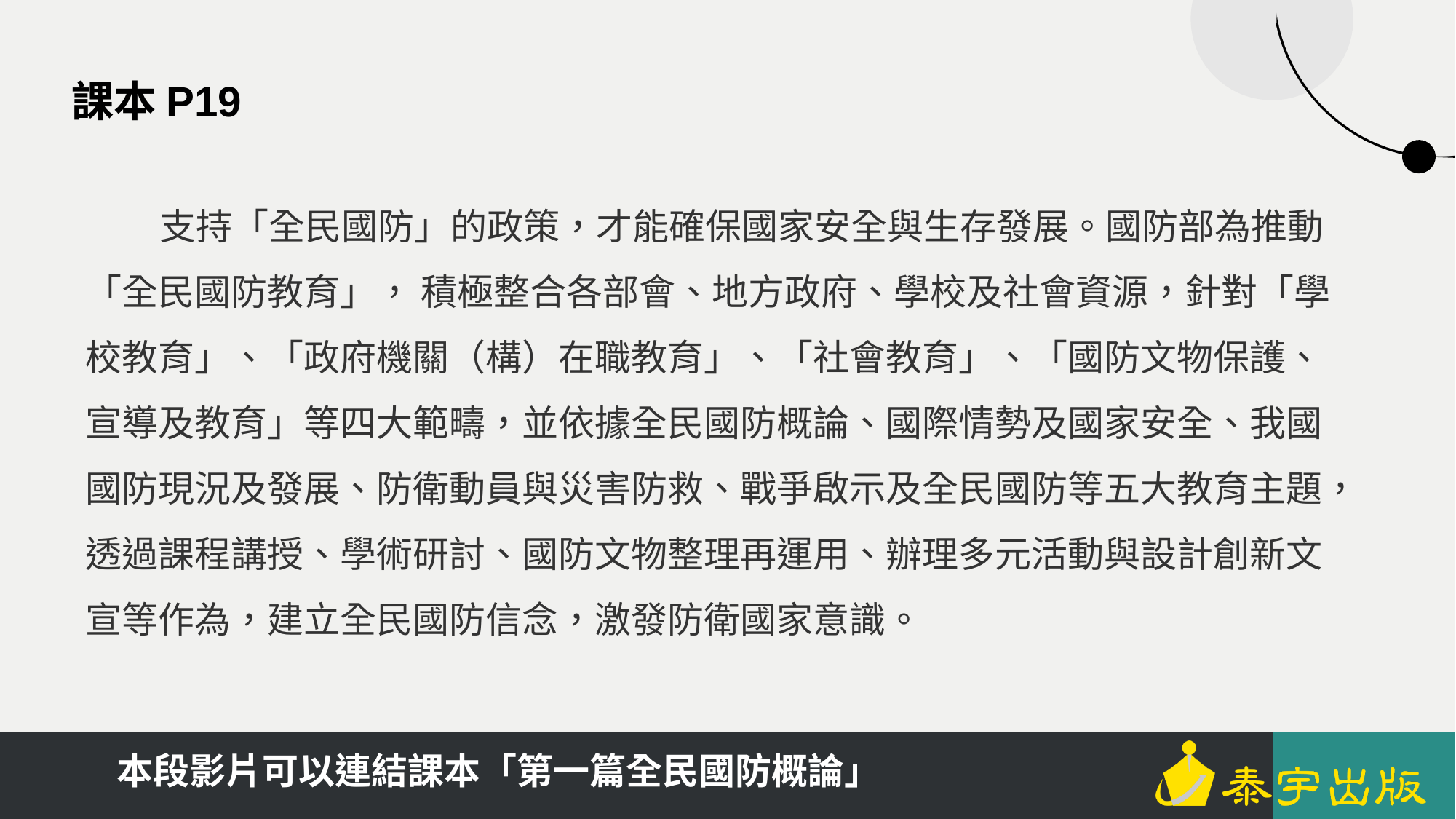

課本P19
        支持「全民國防」的政策，才能確保國家安全與生存發展。國防部為推動「全民國防教育」， 積極整合各部會、地方政府、學校及社會資源，針對「學校教育」、「政府機關（構）在職教育」、「社會教育」、「國防文物保護、宣導及教育」等四大範疇，並依據全民國防概論、國際情勢及國家安全、我國國防現況及發展、防衛動員與災害防救、戰爭啟示及全民國防等五大教育主題，透過課程講授、學術研討、國防文物整理再運用、辦理多元活動與設計創新文宣等作為，建立全民國防信念，激發防衛國家意識。
本段影片可以連結課本「第一篇全民國防概論」